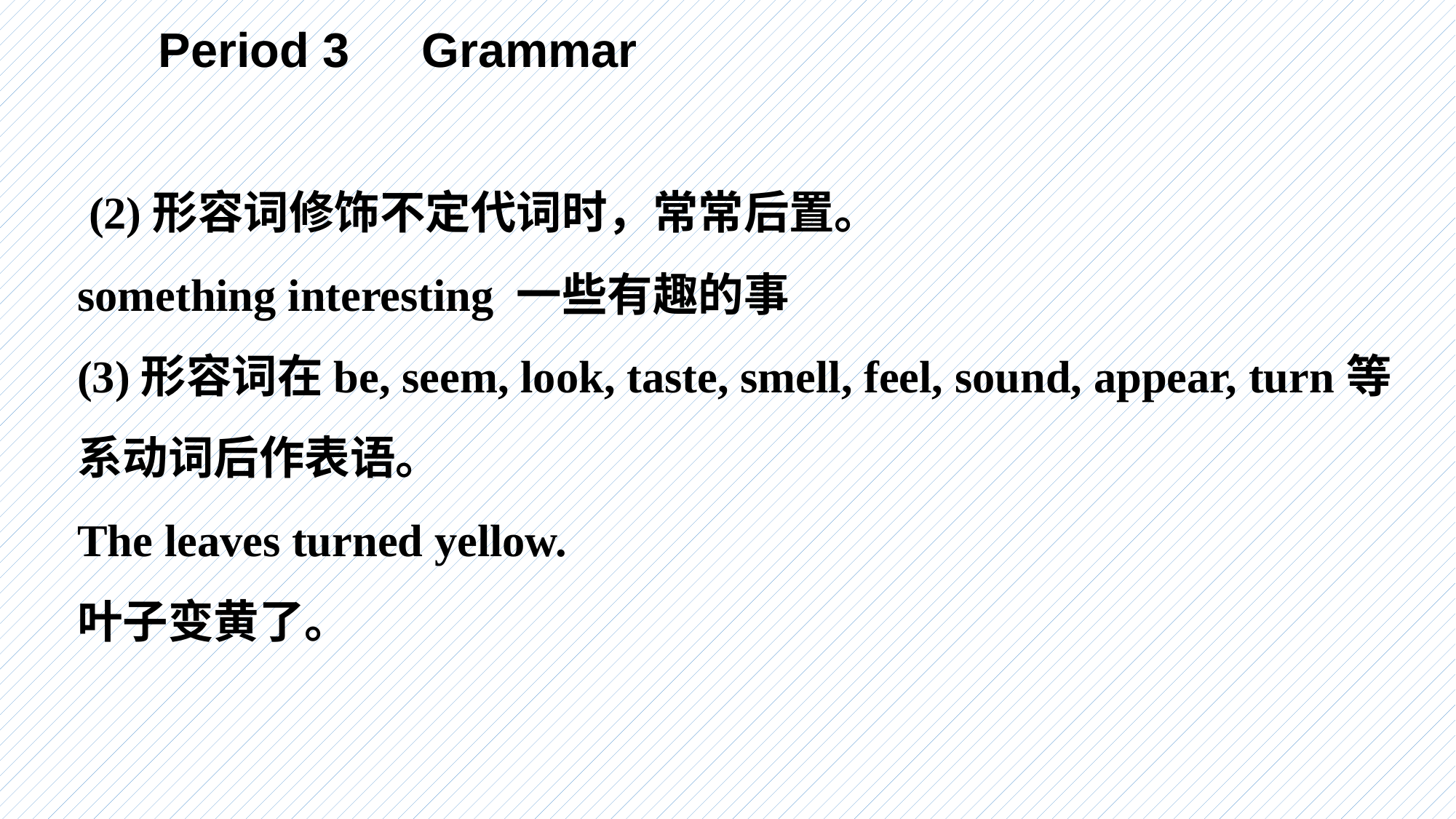

Period 3　Grammar
 (2)形容词修饰不定代词时，常常后置。
something interesting 一些有趣的事
(3)形容词在be, seem, look, taste, smell, feel, sound, appear, turn等系动词后作表语。
The leaves turned yellow.
叶子变黄了。